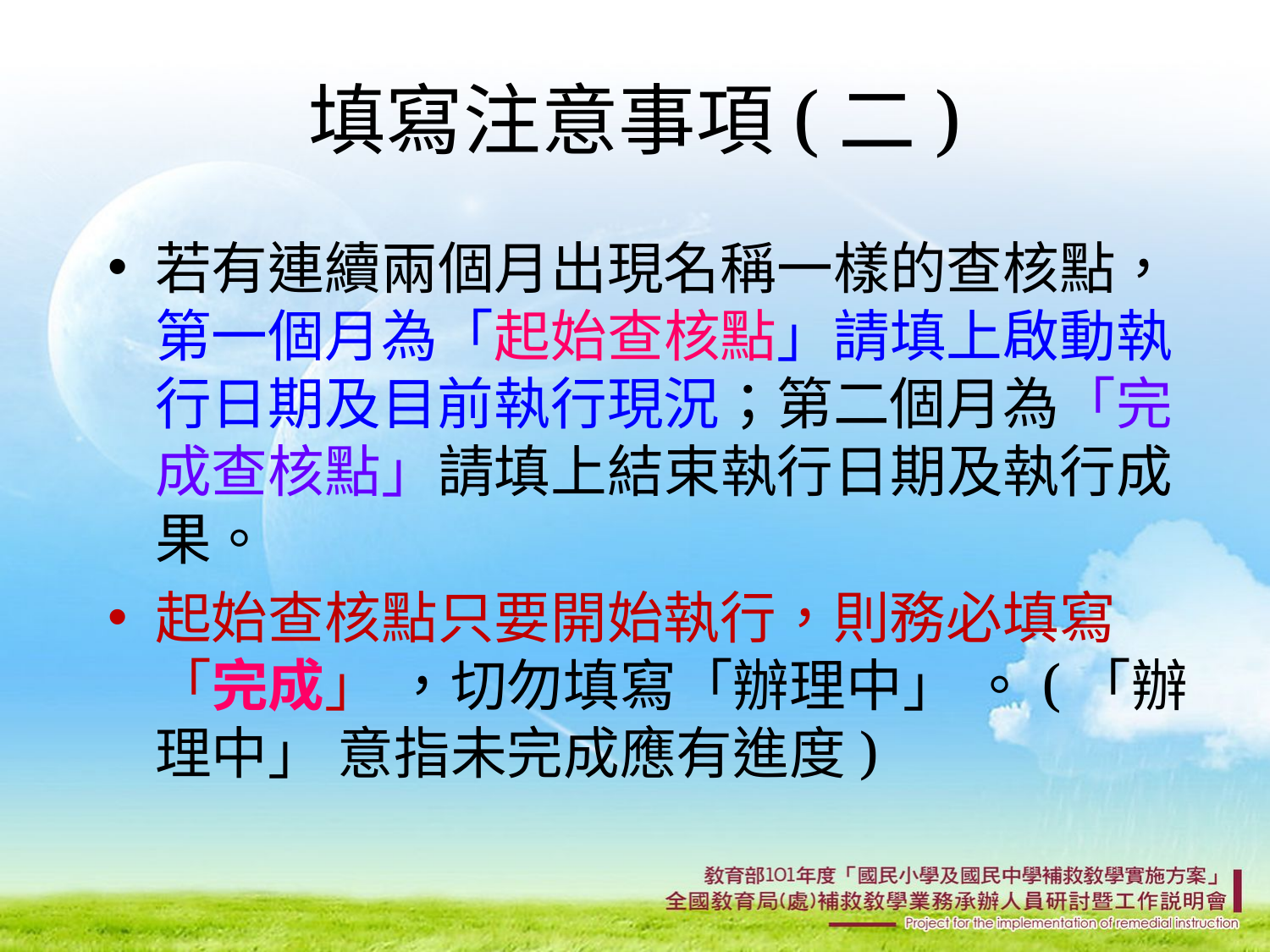

# 填寫注意事項(二)
若有連續兩個月出現名稱一樣的查核點，第一個月為「起始查核點」請填上啟動執行日期及目前執行現況；第二個月為「完成查核點」請填上結束執行日期及執行成果。
起始查核點只要開始執行，則務必填寫「完成」 ，切勿填寫「辦理中」 。(「辦理中」 意指未完成應有進度)